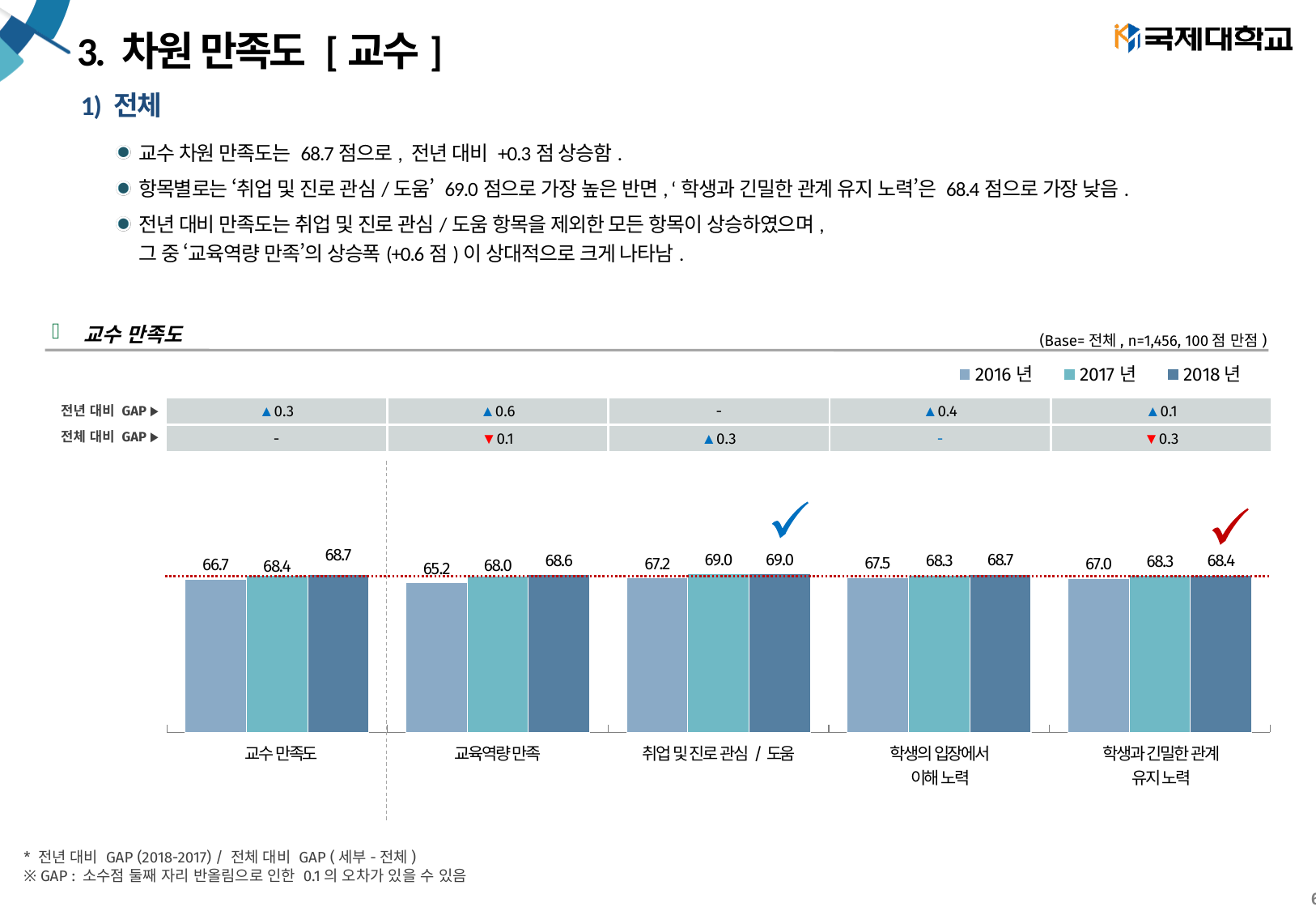

# 3. 차원 만족도 [교수]
1) 전체
교수 차원 만족도는 68.7점으로, 전년 대비 +0.3점 상승함.
항목별로는 ‘취업 및 진로 관심/도움’ 69.0점으로 가장 높은 반면, ‘학생과 긴밀한 관계 유지 노력’은 68.4점으로 가장 낮음.
전년 대비 만족도는 취업 및 진로 관심/도움 항목을 제외한 모든 항목이 상승하였으며,
그 중 ‘교육역량 만족’의 상승폭(+0.6점)이 상대적으로 크게 나타남.
교수 만족도
(Base=전체, n=1,456, 100점 만점)

### Chart

| Category | 2016년 | 2017년 | 2018년 |
|---|---|---|---|
| ● 교수 만족도 | 66.70435712347353 | 68.39525625381334 | 68.70510469199796 |
| 교육역량 만족 | 65.15151465400265 | 67.96876143990222 | 68.63823933983502 |
| 취업 및 진로 관심/도움 | 67.1867937584803 | 69.02586943258072 | 68.99678604210746 |
| 학생의 입장에서 이해 노력 | 67.45924008152174 | 68.31391092129337 | 68.74426078969007 |
| 학생과 긴밀한 관계 유지 노력 | 67.00587924016281 | 68.25311355311354 | 68.35283321854777 |
| ▲0.3 | ▲0.6 | - | ▲0.4 | ▲0.1 |
| --- | --- | --- | --- | --- |
| - | ▼0.1 | ▲0.3 | - | ▼0.3 |
전년 대비 GAP ▶
전체 대비 GAP ▶

| 교수 만족도 | 교육역량 만족 | 취업 및 진로 관심/도움 | 학생의 입장에서 이해 노력 | 학생과 긴밀한 관계 유지 노력 |
| --- | --- | --- | --- | --- |
* 전년 대비 GAP (2018-2017) / 전체 대비 GAP (세부-전체)
※ GAP : 소수점 둘째 자리 반올림으로 인한 0.1의 오차가 있을 수 있음